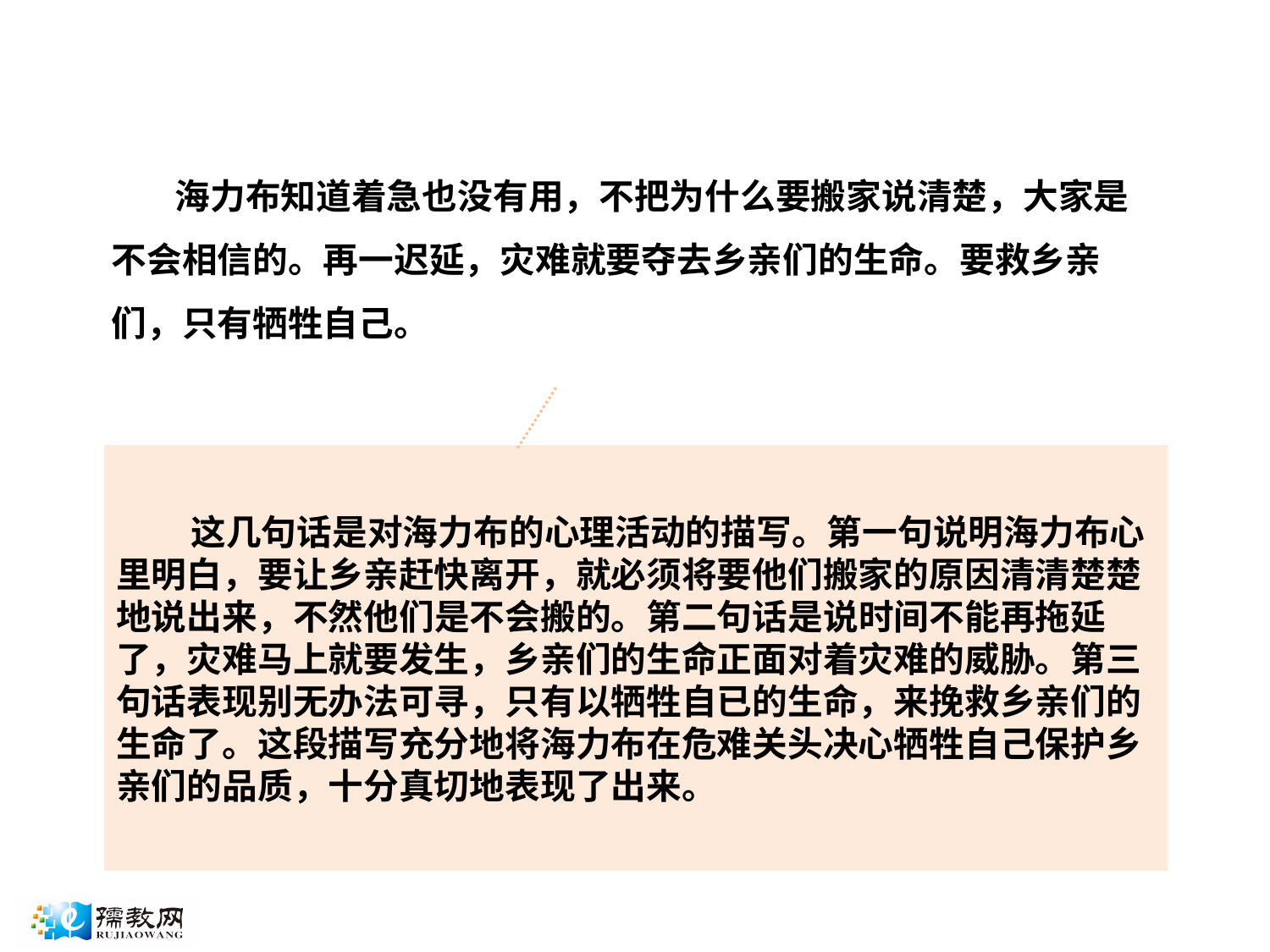

海力布知道着急也没有用，不把为什么要搬家说清楚，大家是不会相信的。再一迟延，灾难就要夺去乡亲们的生命。要救乡亲们，只有牺牲自己。
这几句话是对海力布的心理活动的描写。第一句说明海力布心里明白，要让乡亲赶快离开，就必须将要他们搬家的原因清清楚楚地说出来，不然他们是不会搬的。第二句话是说时间不能再拖延了，灾难马上就要发生，乡亲们的生命正面对着灾难的威胁。第三句话表现别无办法可寻，只有以牺牲自已的生命，来挽救乡亲们的生命了。这段描写充分地将海力布在危难关头决心牺牲自己保护乡亲们的品质，十分真切地表现了出来。